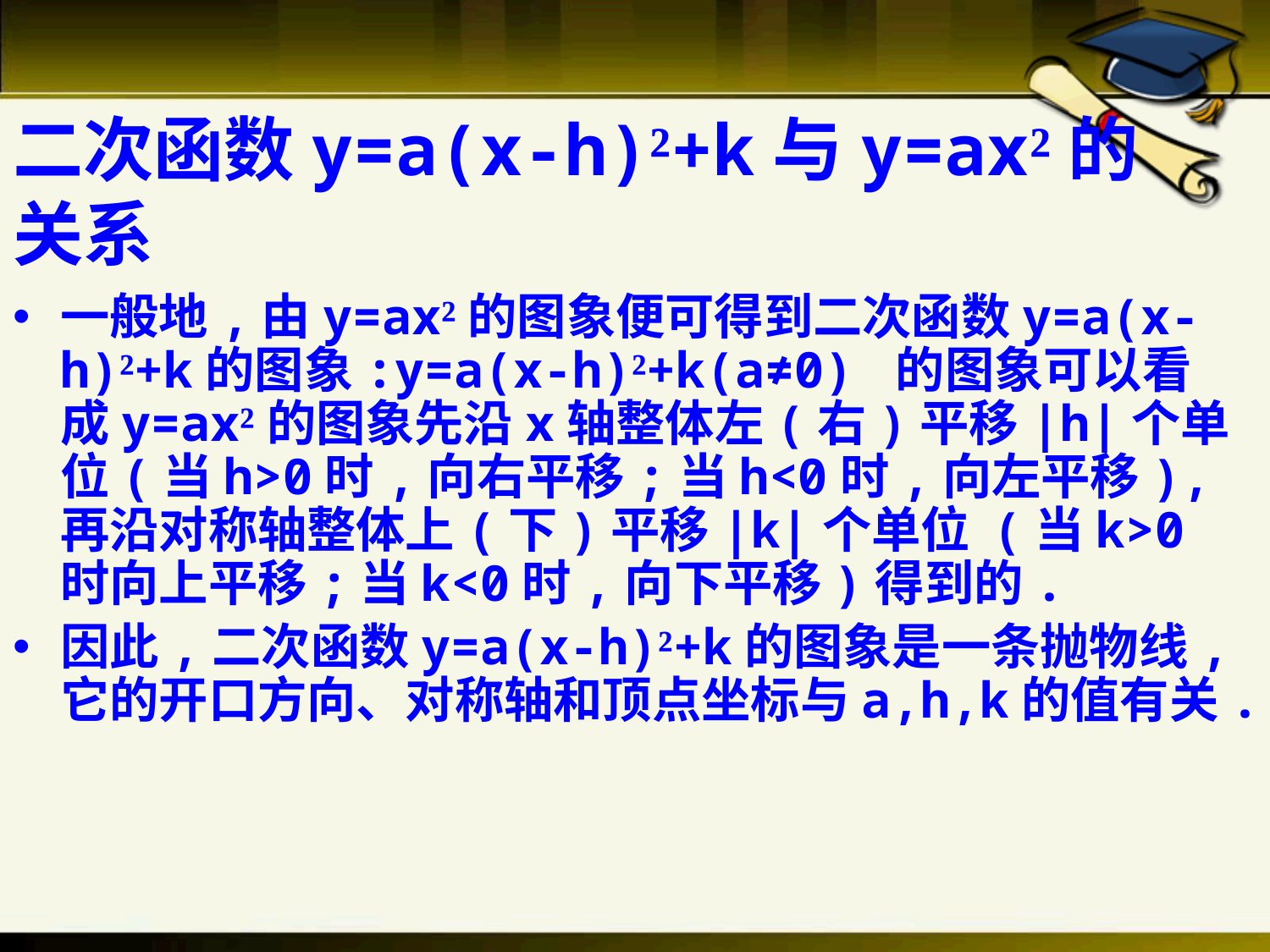

# 二次函数y=a(x-h)²+k与y=ax²的关系
一般地,由y=ax²的图象便可得到二次函数y=a(x-h)²+k的图象:y=a(x-h)²+k(a≠0) 的图象可以看成y=ax²的图象先沿x轴整体左(右)平移|h|个单位(当h>0时,向右平移;当h<0时,向左平移),再沿对称轴整体上(下)平移|k|个单位 (当k>0时向上平移;当k<0时,向下平移)得到的.
因此,二次函数y=a(x-h)²+k的图象是一条抛物线,它的开口方向、对称轴和顶点坐标与a,h,k的值有关.